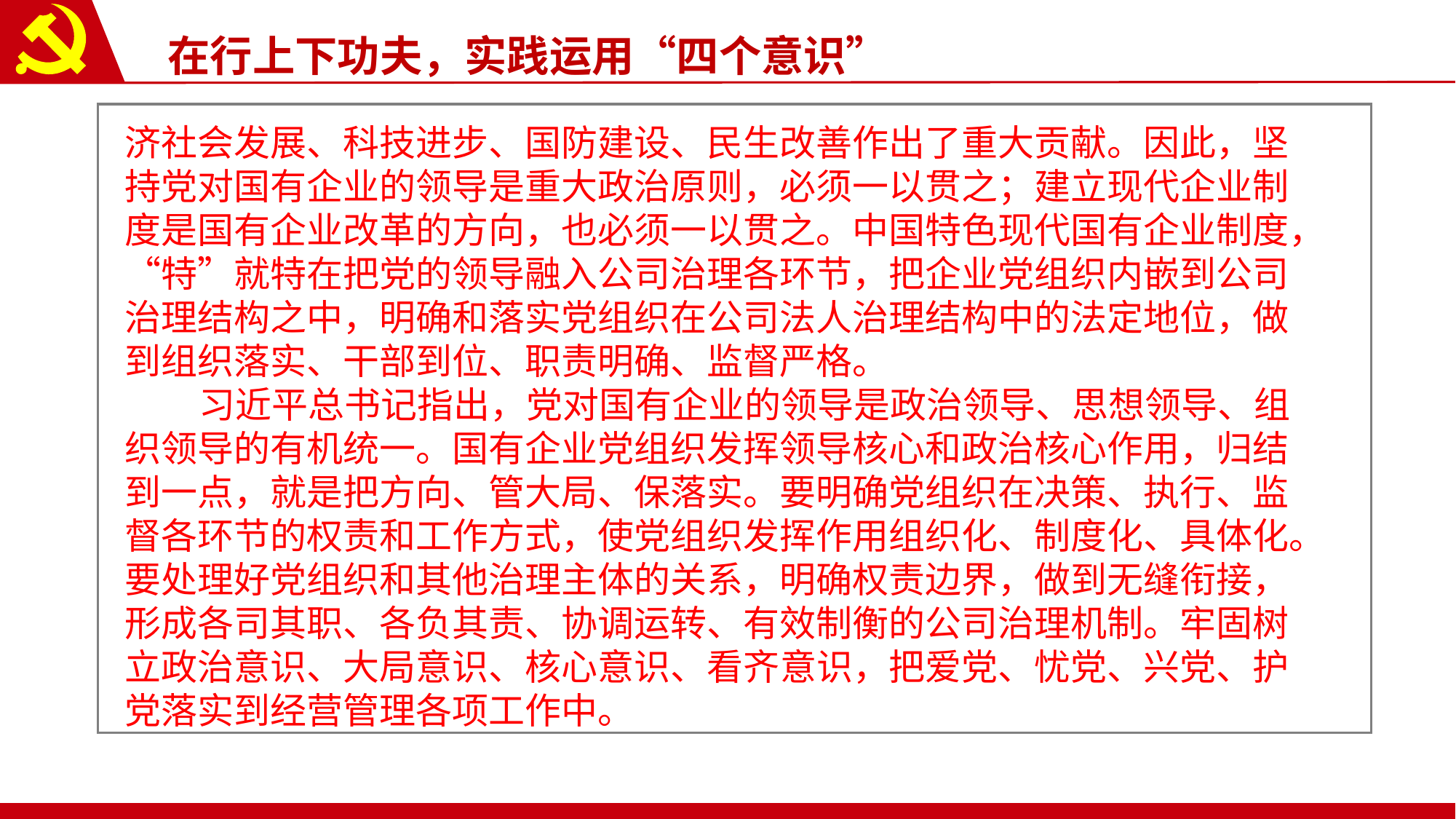

在行上下功夫，实践运用“四个意识”

济社会发展、科技进步、国防建设、民生改善作出了重大贡献。因此，坚持党对国有企业的领导是重大政治原则，必须一以贯之；建立现代企业制度是国有企业改革的方向，也必须一以贯之。中国特色现代国有企业制度，“特”就特在把党的领导融入公司治理各环节，把企业党组织内嵌到公司治理结构之中，明确和落实党组织在公司法人治理结构中的法定地位，做到组织落实、干部到位、职责明确、监督严格。
        习近平总书记指出，党对国有企业的领导是政治领导、思想领导、组织领导的有机统一。国有企业党组织发挥领导核心和政治核心作用，归结到一点，就是把方向、管大局、保落实。要明确党组织在决策、执行、监督各环节的权责和工作方式，使党组织发挥作用组织化、制度化、具体化。要处理好党组织和其他治理主体的关系，明确权责边界，做到无缝衔接，形成各司其职、各负其责、协调运转、有效制衡的公司治理机制。牢固树立政治意识、大局意识、核心意识、看齐意识，把爱党、忧党、兴党、护党落实到经营管理各项工作中。